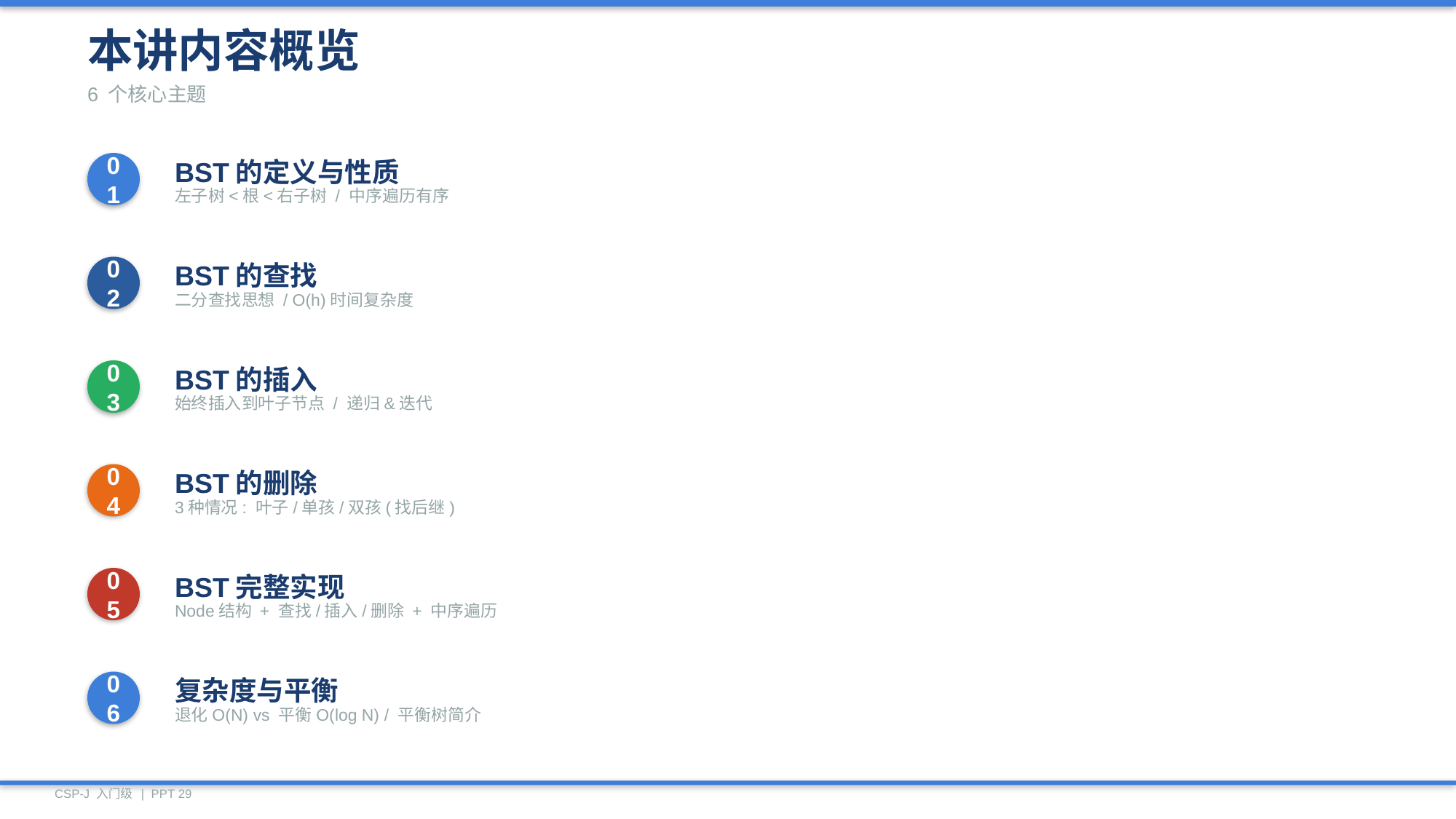

本讲内容概览
6 个核心主题
01
BST的定义与性质
左子树<根<右子树 / 中序遍历有序
02
BST的查找
二分查找思想 / O(h)时间复杂度
03
BST的插入
始终插入到叶子节点 / 递归&迭代
04
BST的删除
3种情况: 叶子/单孩/双孩(找后继)
05
BST完整实现
Node结构 + 查找/插入/删除 + 中序遍历
06
复杂度与平衡
退化O(N) vs 平衡O(log N) / 平衡树简介

CSP-J 入门级  |  PPT 29